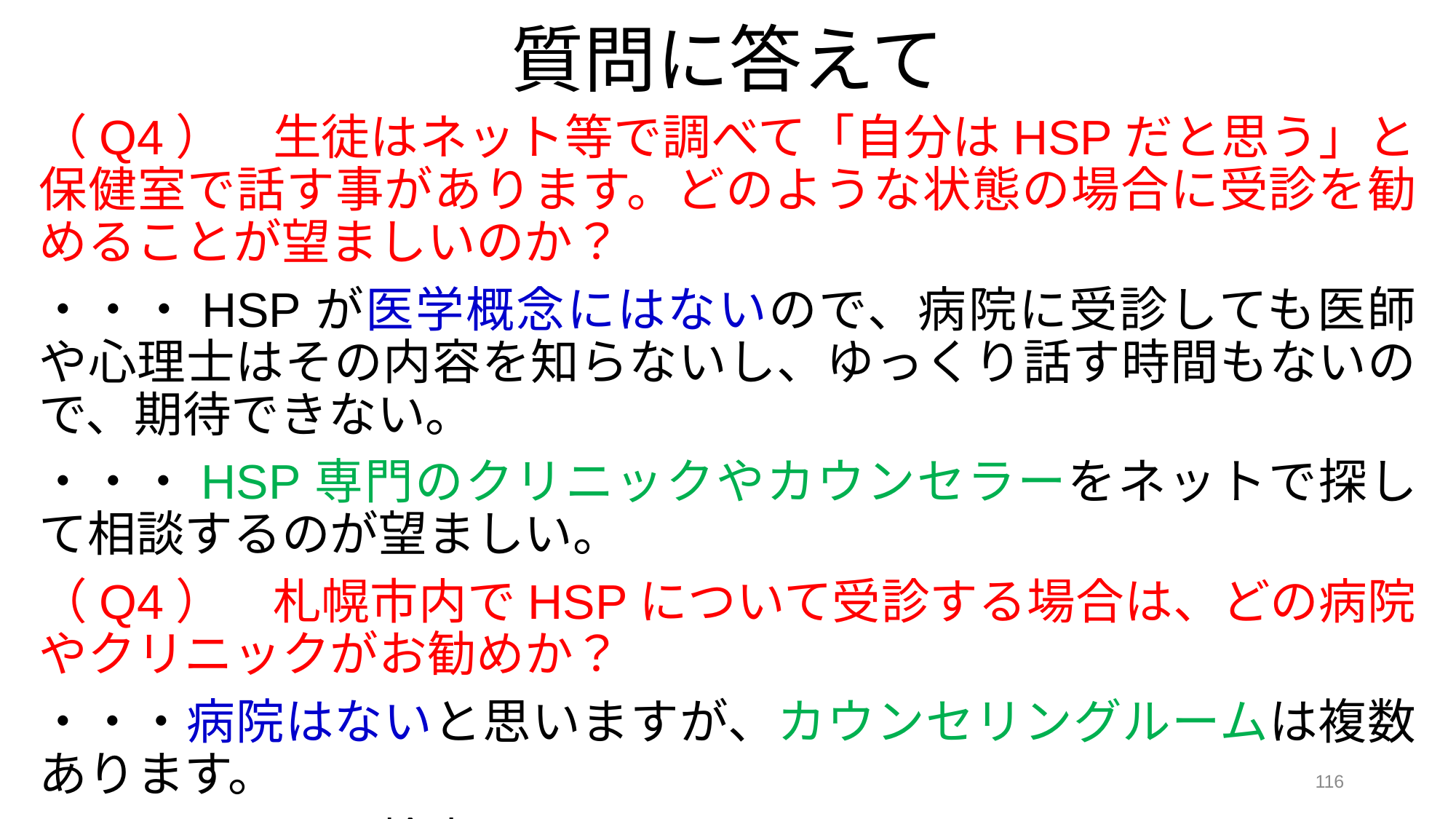

# 質問に答えて
（Q4）　生徒はネット等で調べて「自分はHSPだと思う」と保健室で話す事があります。どのような状態の場合に受診を勧めることが望ましいのか？
・・・HSPが医学概念にはないので、病院に受診しても医師や心理士はその内容を知らないし、ゆっくり話す時間もないので、期待できない。
・・・HSP専門のクリニックやカウンセラーをネットで探して相談するのが望ましい。
（Q4）　札幌市内でHSPについて受診する場合は、どの病院やクリニックがお勧めか？
・・・病院はないと思いますが、カウンセリングルームは複数あります。
・・・ネットで検索してみてください。
116